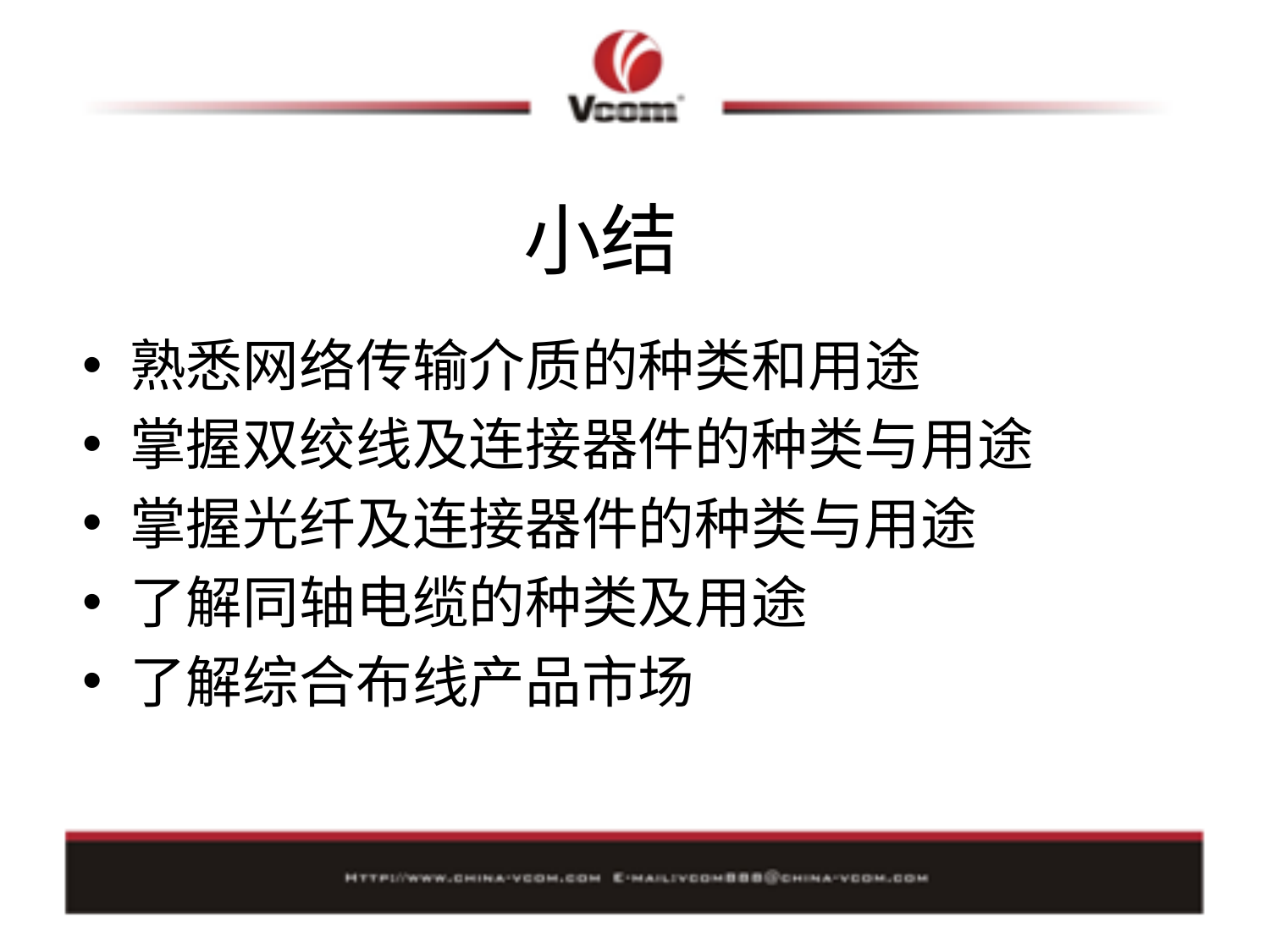

# 小结
熟悉网络传输介质的种类和用途
掌握双绞线及连接器件的种类与用途
掌握光纤及连接器件的种类与用途
了解同轴电缆的种类及用途
了解综合布线产品市场